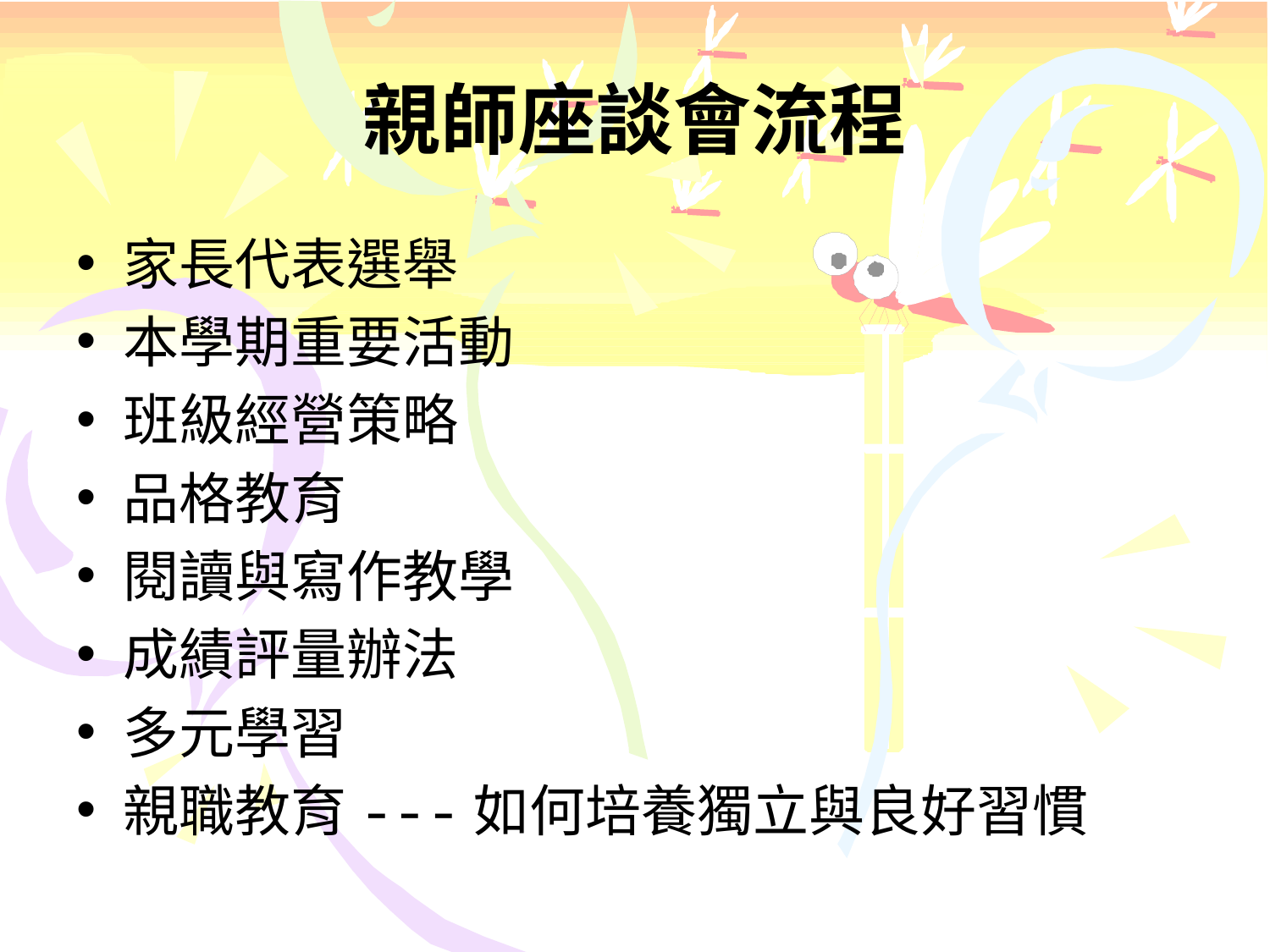

# 親師座談會流程
家長代表選舉
本學期重要活動
班級經營策略
品格教育
閱讀與寫作教學
成績評量辦法
多元學習
親職教育---如何培養獨立與良好習慣